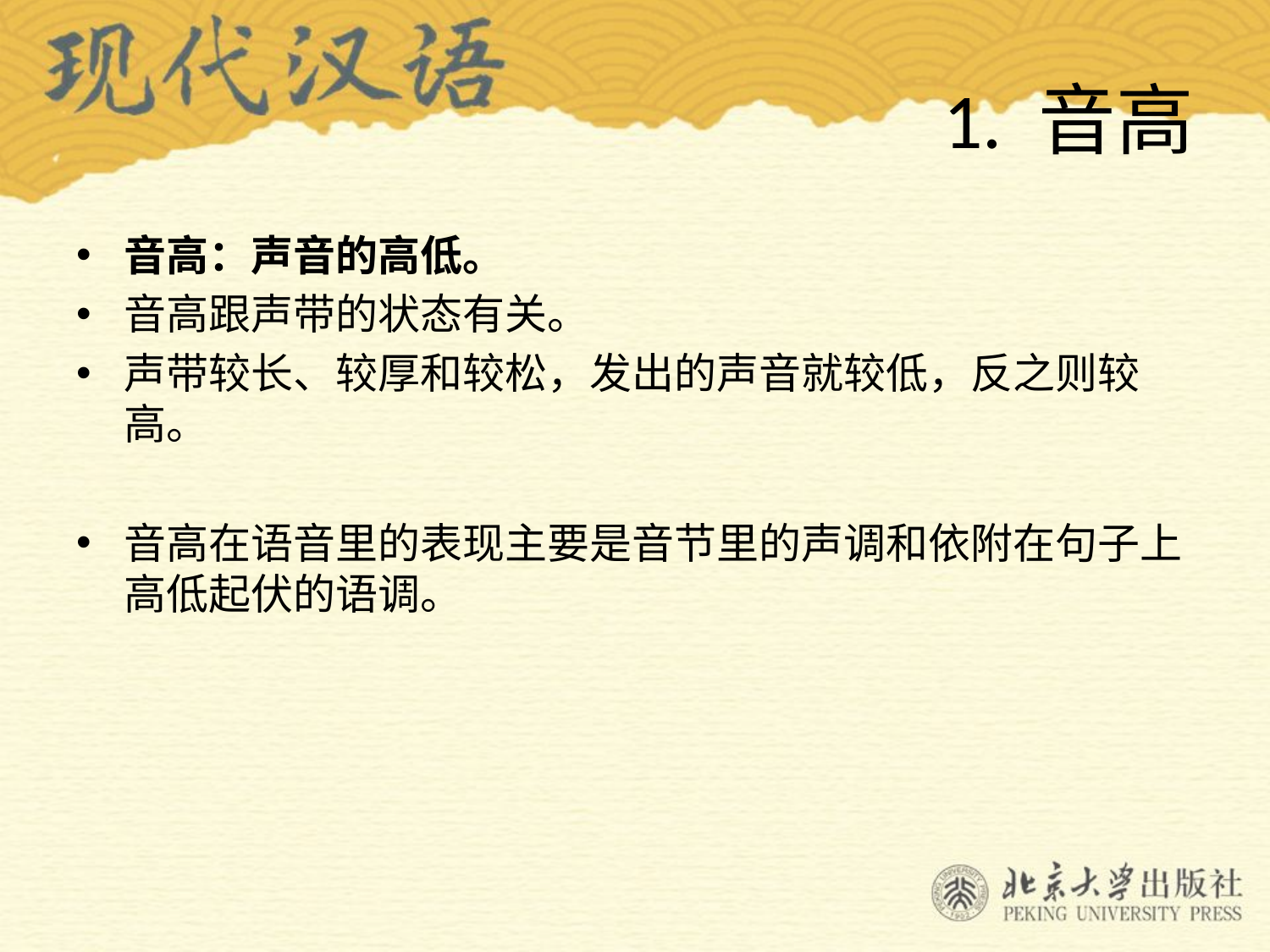

# 1. 音高
音高：声音的高低。
音高跟声带的状态有关。
声带较长、较厚和较松，发出的声音就较低，反之则较高。

音高在语音里的表现主要是音节里的声调和依附在句子上高低起伏的语调。